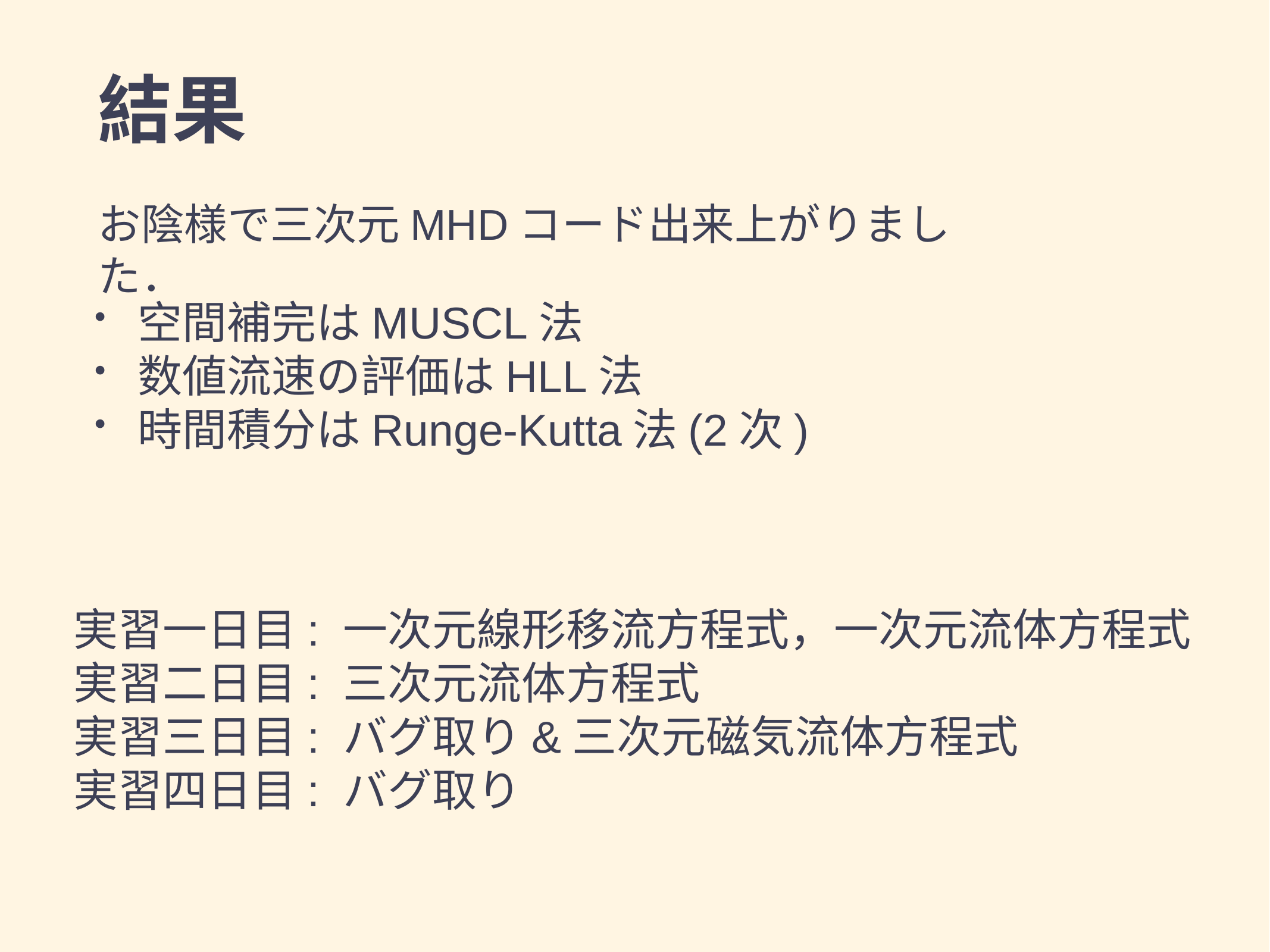

# 結果
お陰様で三次元MHDコード出来上がりました．
空間補完はMUSCL法
数値流速の評価はHLL法
時間積分はRunge-Kutta法(2次)
実習一日目: 一次元線形移流方程式，一次元流体方程式
実習二日目: 三次元流体方程式
実習三日目: バグ取り&三次元磁気流体方程式
実習四日目: バグ取り